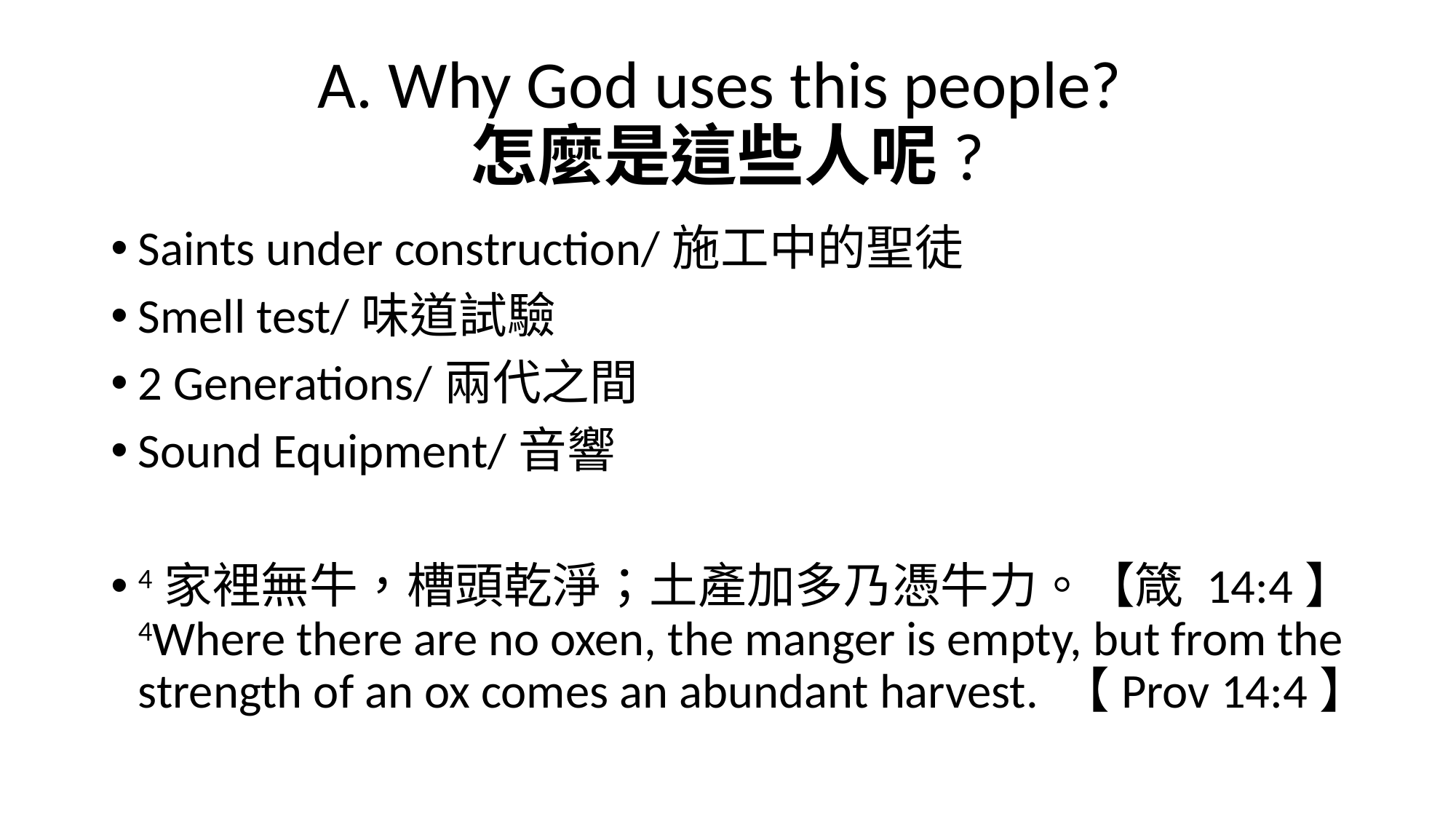

# A. Why God uses this people? 怎麼是這些人呢?
Saints under construction/施工中的聖徒
Smell test/味道試驗
2 Generations/兩代之間
Sound Equipment/音響

4家裡無牛，槽頭乾淨；土產加多乃憑牛力。【箴 14:4】
4Where there are no oxen, the manger is empty, but from the strength of an ox comes an abundant harvest. 【Prov 14:4】